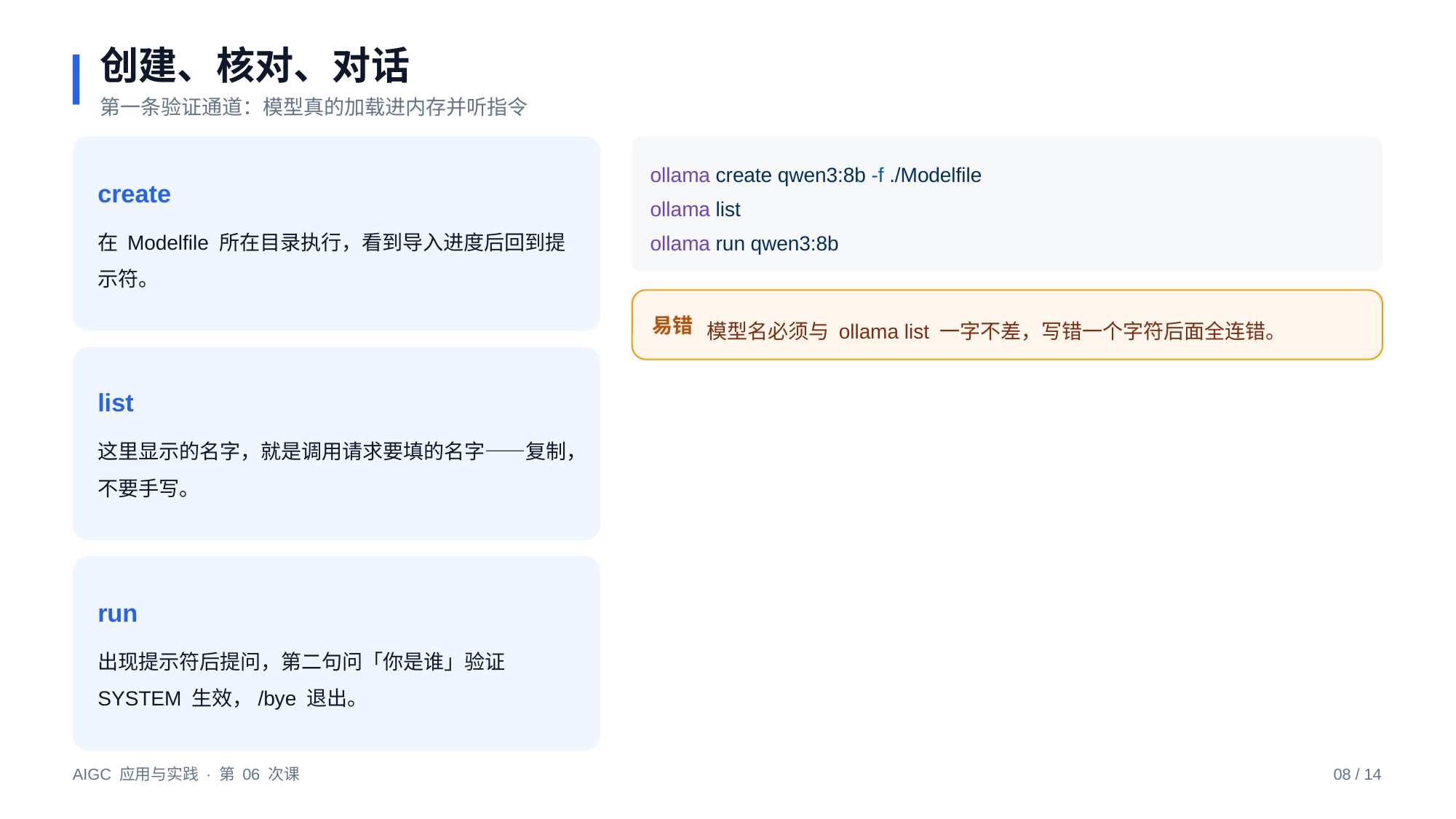

创建、核对、对话

第一条验证通道：模型真的加载进内存并听指令

ollama create qwen3:8b -f ./Modelfile
ollama list
ollama run qwen3:8b
create
在 Modelfile 所在目录执行，看到导入进度后回到提示符。

模型名必须与 ollama list 一字不差，写错一个字符后面全连错。
易错

list
这里显示的名字，就是调用请求要填的名字——复制，不要手写。

run
出现提示符后提问，第二句问「你是谁」验证 SYSTEM 生效，/bye 退出。
AIGC 应用与实践 · 第 06 次课
08 / 14